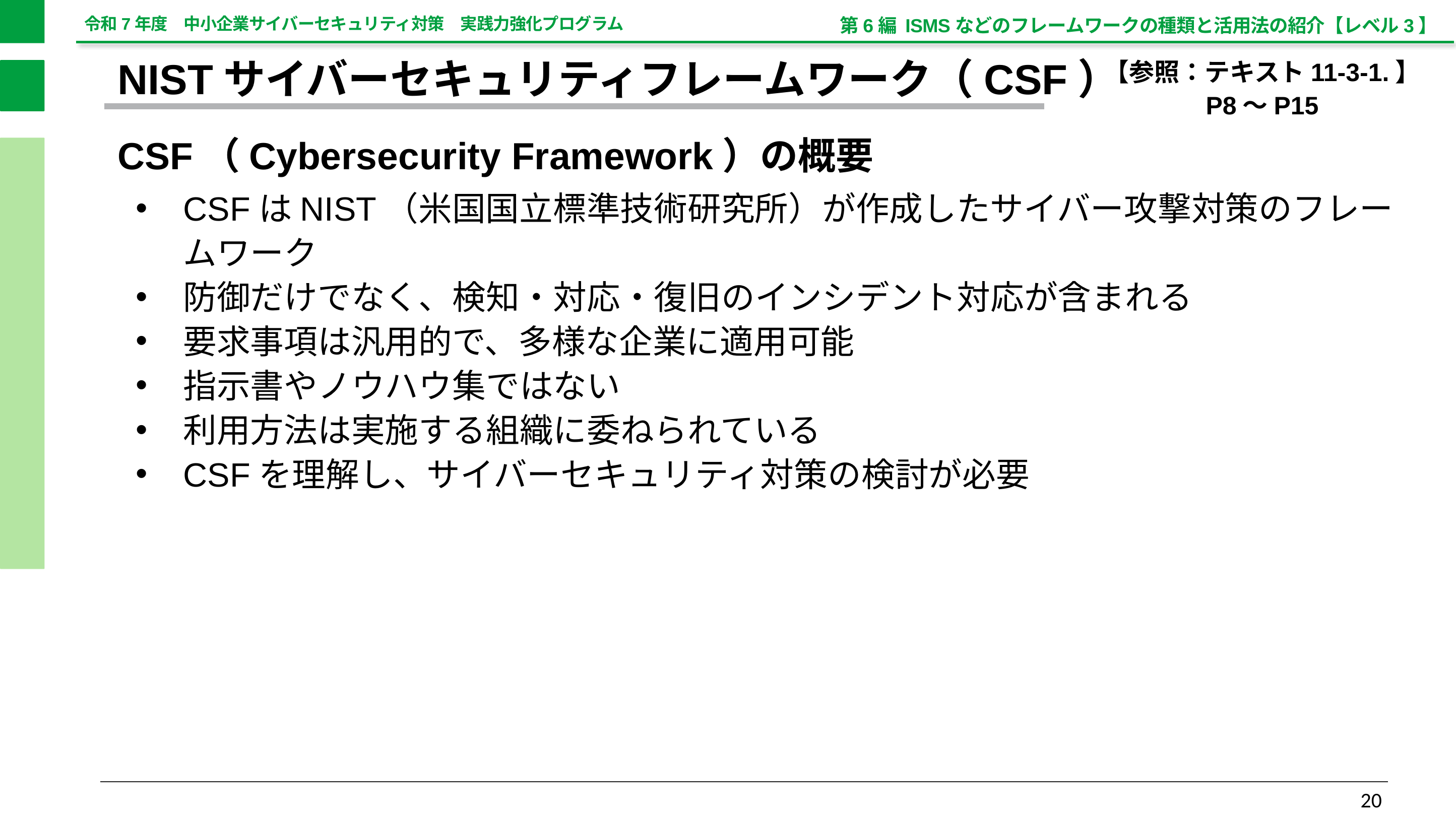

第6編 ISMSなどのフレームワークの種類と活用法の紹介【レベル3】
【参照：テキスト11-3-1.】
P8～P15
NISTサイバーセキュリティフレームワーク（CSF）
CSF（Cybersecurity Framework）の概要
CSFはNIST（米国国立標準技術研究所）が作成したサイバー攻撃対策のフレームワーク
防御だけでなく、検知・対応・復旧のインシデント対応が含まれる
要求事項は汎用的で、多様な企業に適用可能
指示書やノウハウ集ではない
利用方法は実施する組織に委ねられている
CSFを理解し、サイバーセキュリティ対策の検討が必要